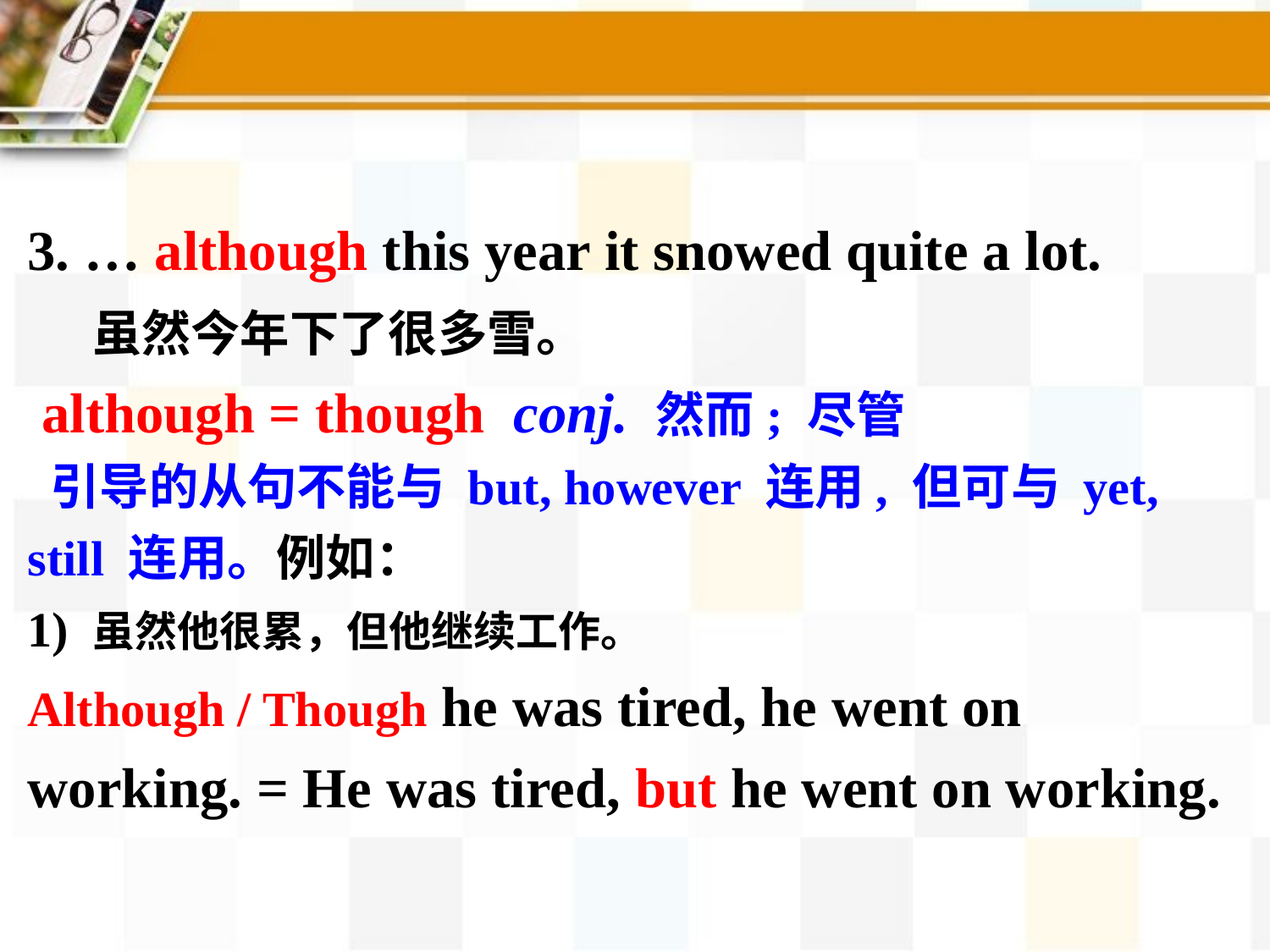

3. … although this year it snowed quite a lot.
    虽然今年下了很多雪。
 although = though  conj. 然而; 尽管
 引导的从句不能与 but, however 连用, 但可与 yet, still 连用。例如：
1) 虽然他很累，但他继续工作。
Although / Though he was tired, he went on working. = He was tired, but he went on working.